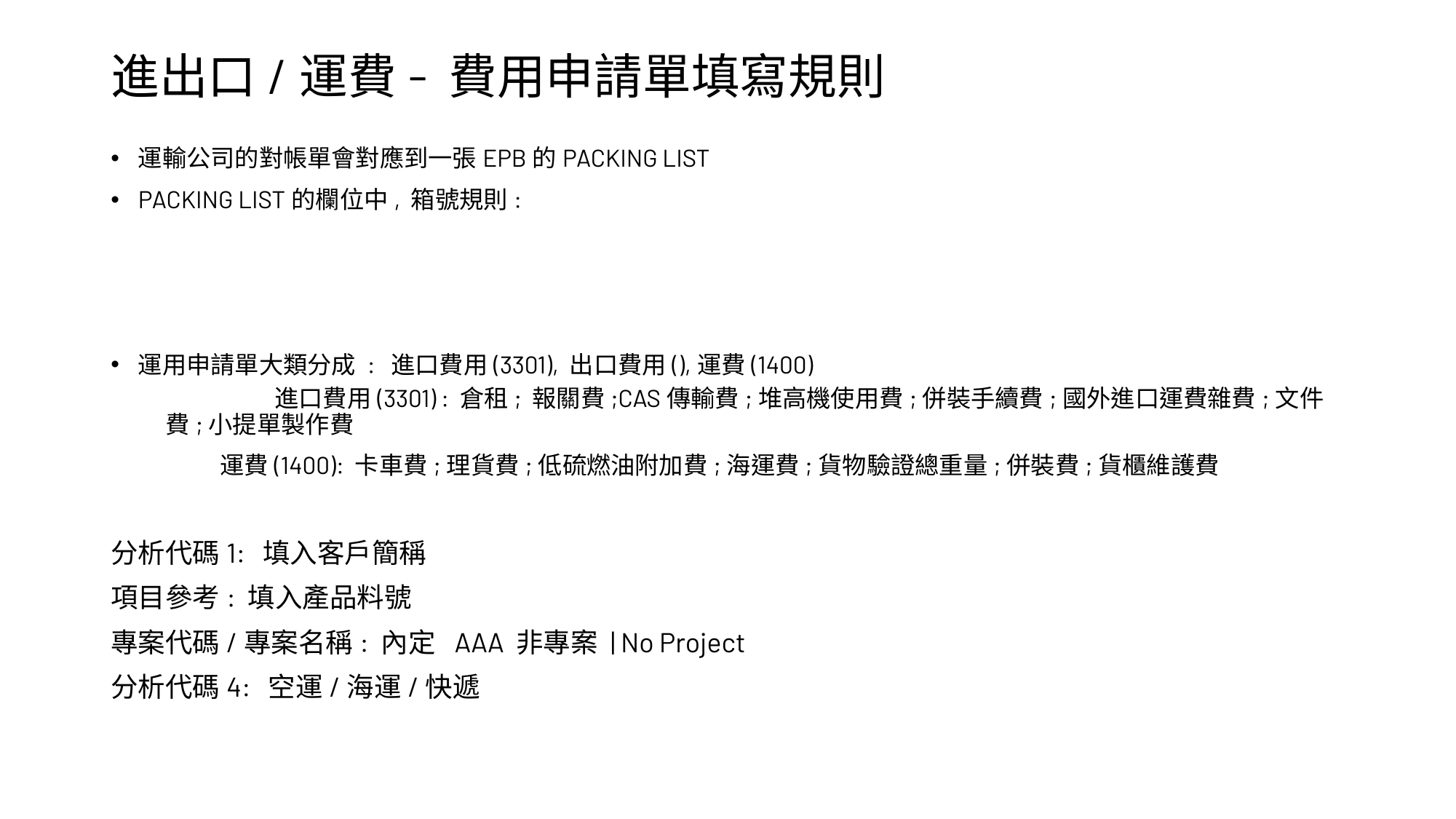

# 進出口/運費- 費用申請單填寫規則
運輸公司的對帳單會對應到一張EPB的PACKING LIST
PACKING LIST的欄位中, 箱號規則:

運用申請單大類分成 :  進口費用(3301), 出口費用(),運費(1400)
	進口費用(3301) : 倉租; 報關費;CAS傳輸費;堆高機使用費;併裝手續費;國外進口運費雜費;文件費;小提單製作費
	運費(1400): 卡車費;理貨費;低硫燃油附加費;海運費;貨物驗證總重量;併裝費;貨櫃維護費

分析代碼1:  填入客戶簡稱
項目參考: 填入產品料號
專案代碼/專案名稱: 內定  AAA 非專案 | No Project
分析代碼4:  空運/海運/快遞